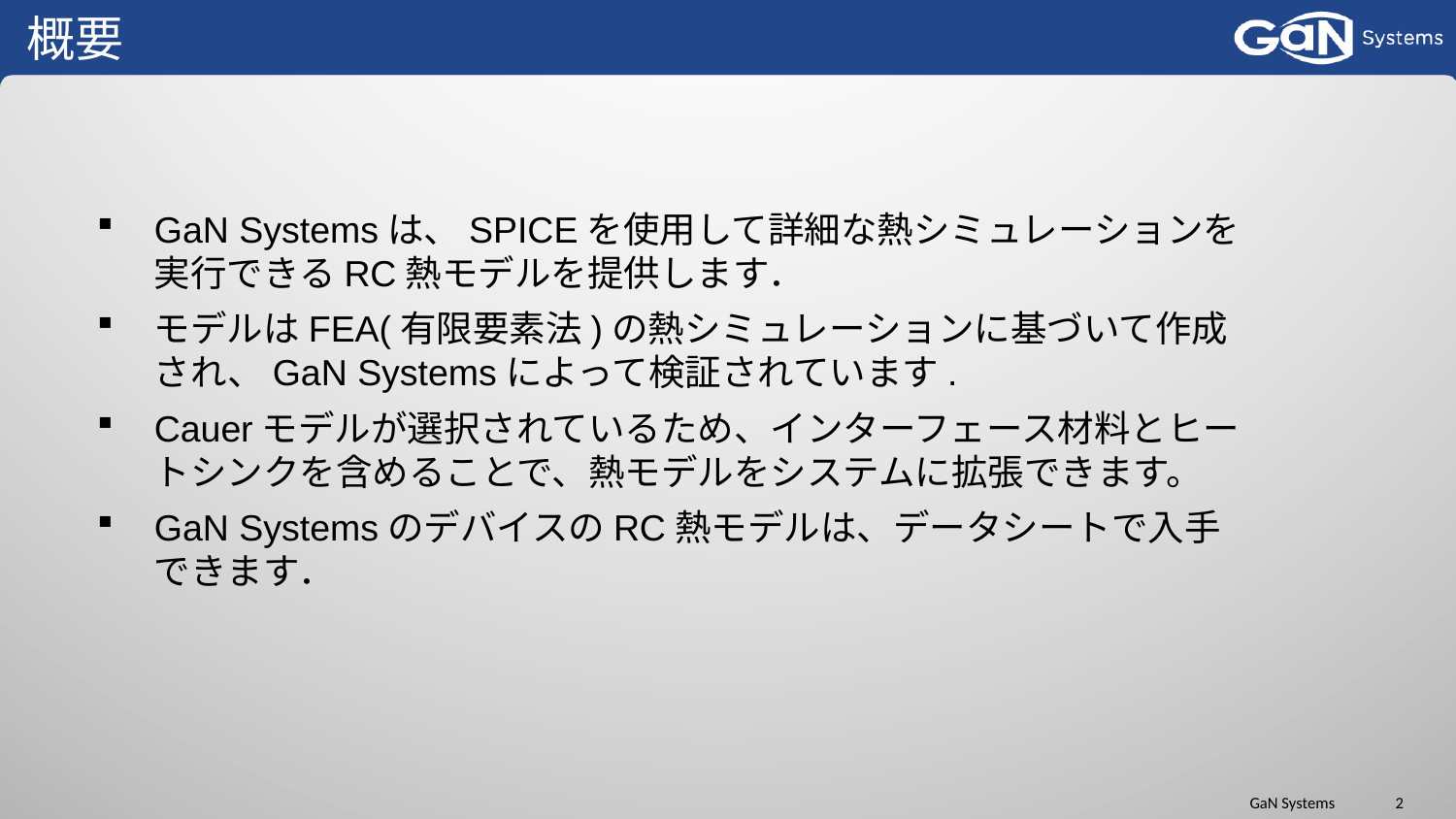

# 概要
GaN Systemsは、SPICEを使用して詳細な熱シミュレーションを実行できるRC熱モデルを提供します．
モデルはFEA(有限要素法)の熱シミュレーションに基づいて作成され、GaN Systemsによって検証されています.
Cauerモデルが選択されているため、インターフェース材料とヒートシンクを含めることで、熱モデルをシステムに拡張できます。
GaN SystemsのデバイスのRC熱モデルは、データシートで入手できます．